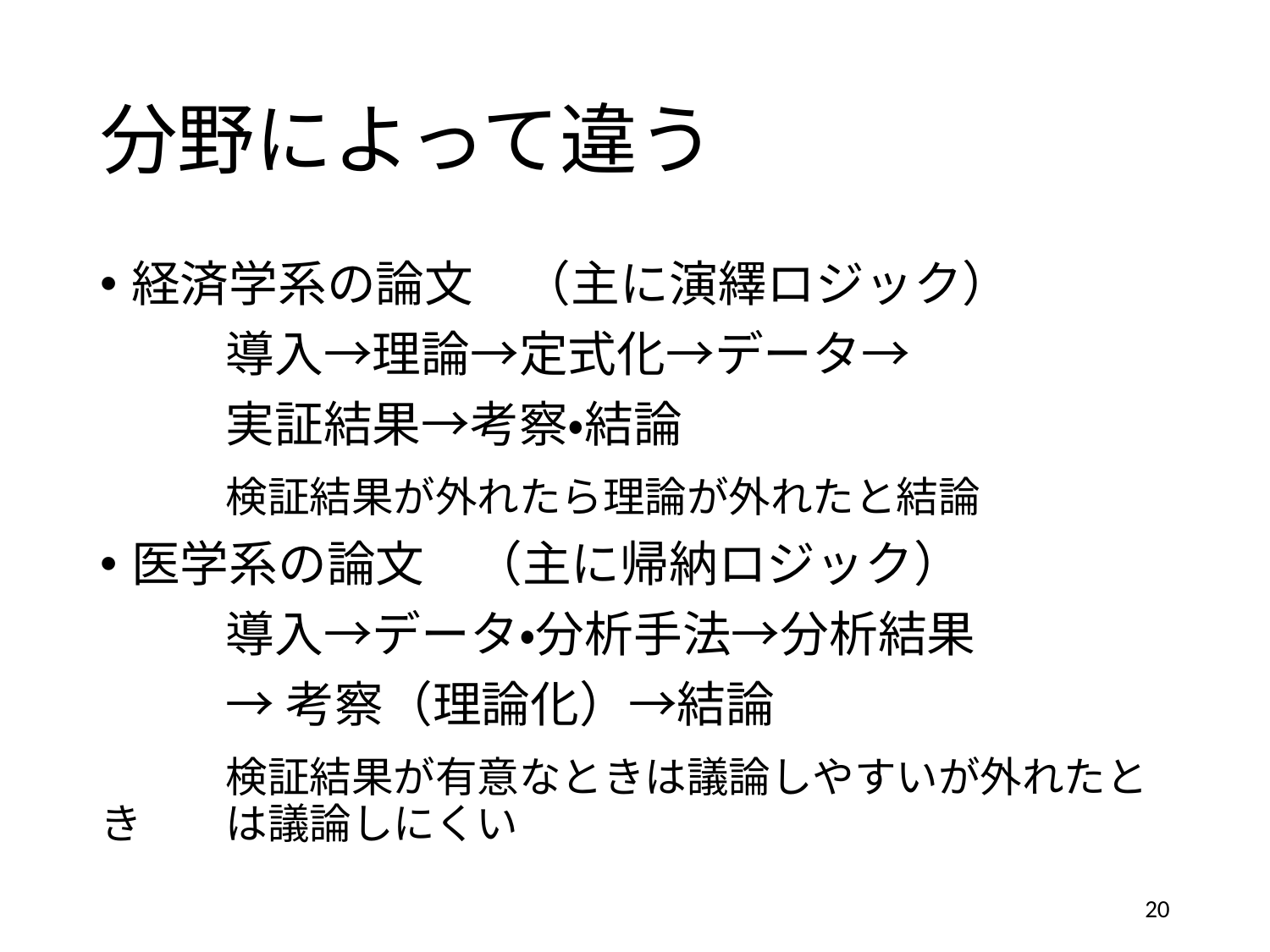

# 分野によって違う
経済学系の論文　（主に演繹ロジック）
	導入→理論→定式化→データ→
	実証結果→考察・結論
	検証結果が外れたら理論が外れたと結論
医学系の論文　（主に帰納ロジック）
	導入→データ・分析手法→分析結果
	→考察（理論化）→結論
	検証結果が有意なときは議論しやすいが外れたとき	は議論しにくい

20